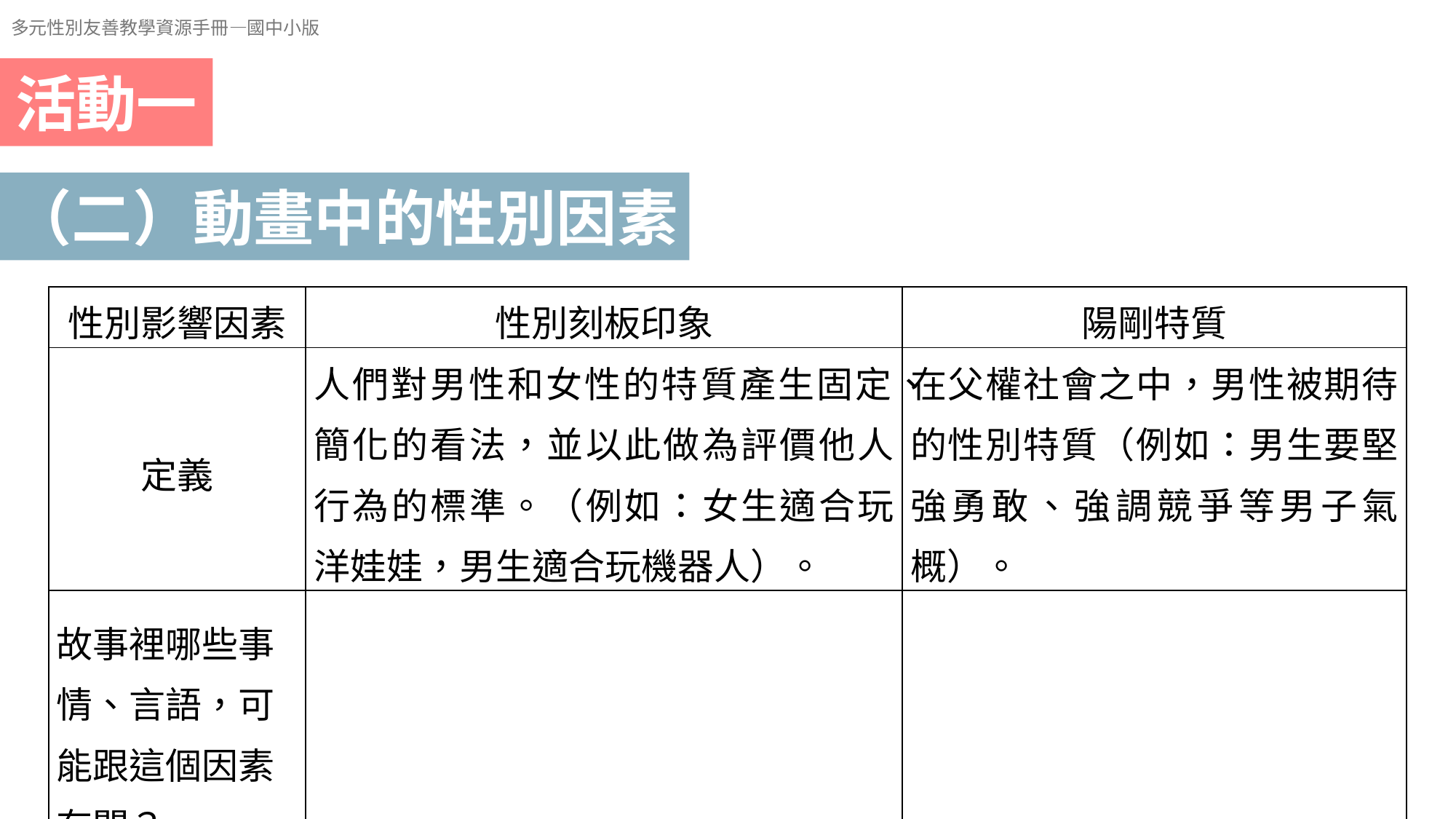

多元性別友善教學資源手冊—國中小版
活動一
（二）動畫中的性別因素
| 性別影響因素 | 性別刻板印象 | 陽剛特質 |
| --- | --- | --- |
| 定義 | 人們對男性和女性的特質產生固定、簡化的看法，並以此做為評價他人行為的標準。（例如：女生適合玩洋娃娃，男生適合玩機器人）。 | 在父權社會之中，男性被期待的性別特質（例如：男生要堅強勇敢、強調競爭等男子氣概）。 |
| 故事裡哪些事情、言語，可能跟這個因素有關？ |  |  |